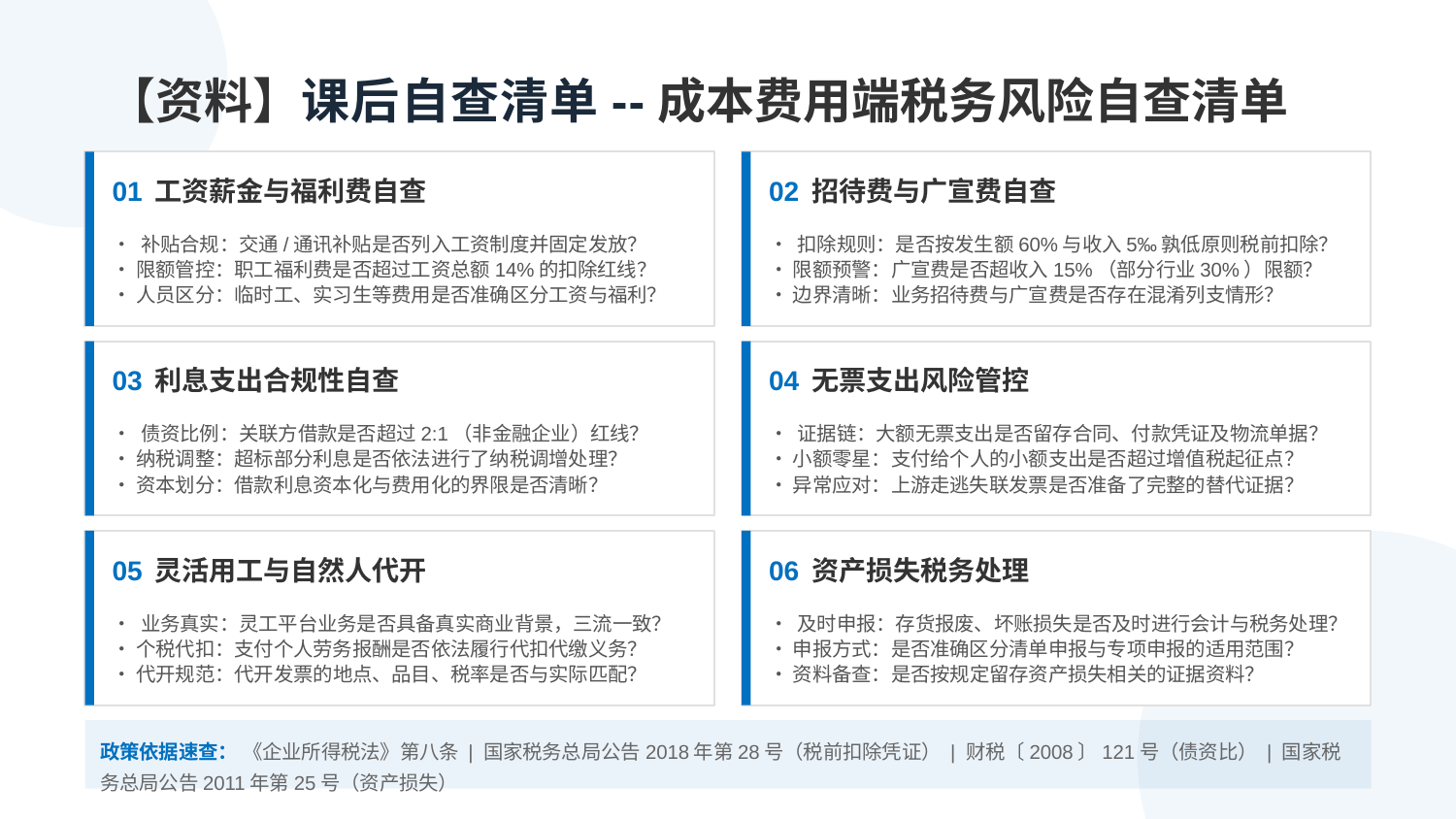

【资料】课后自查清单--成本费用端税务风险自查清单

01 工资薪金与福利费自查
02 招待费与广宣费自查
• 补贴合规：交通/通讯补贴是否列入工资制度并固定发放？
• 限额管控：职工福利费是否超过工资总额14%的扣除红线？
• 人员区分：临时工、实习生等费用是否准确区分工资与福利？
• 扣除规则：是否按发生额60%与收入5‰孰低原则税前扣除？
• 限额预警：广宣费是否超收入15%（部分行业30%）限额？
• 边界清晰：业务招待费与广宣费是否存在混淆列支情形？

03 利息支出合规性自查
04 无票支出风险管控
• 债资比例：关联方借款是否超过2:1（非金融企业）红线？
• 纳税调整：超标部分利息是否依法进行了纳税调增处理？
• 资本划分：借款利息资本化与费用化的界限是否清晰？
• 证据链：大额无票支出是否留存合同、付款凭证及物流单据？
• 小额零星：支付给个人的小额支出是否超过增值税起征点？
• 异常应对：上游走逃失联发票是否准备了完整的替代证据？

05 灵活用工与自然人代开
06 资产损失税务处理
• 业务真实：灵工平台业务是否具备真实商业背景，三流一致？
• 个税代扣：支付个人劳务报酬是否依法履行代扣代缴义务？
• 代开规范：代开发票的地点、品目、税率是否与实际匹配？
• 及时申报：存货报废、坏账损失是否及时进行会计与税务处理？
• 申报方式：是否准确区分清单申报与专项申报的适用范围？
• 资料备查：是否按规定留存资产损失相关的证据资料？

政策依据速查： 《企业所得税法》第八条 | 国家税务总局公告2018年第28号（税前扣除凭证） | 财税〔2008〕121号（债资比） | 国家税务总局公告2011年第25号（资产损失）